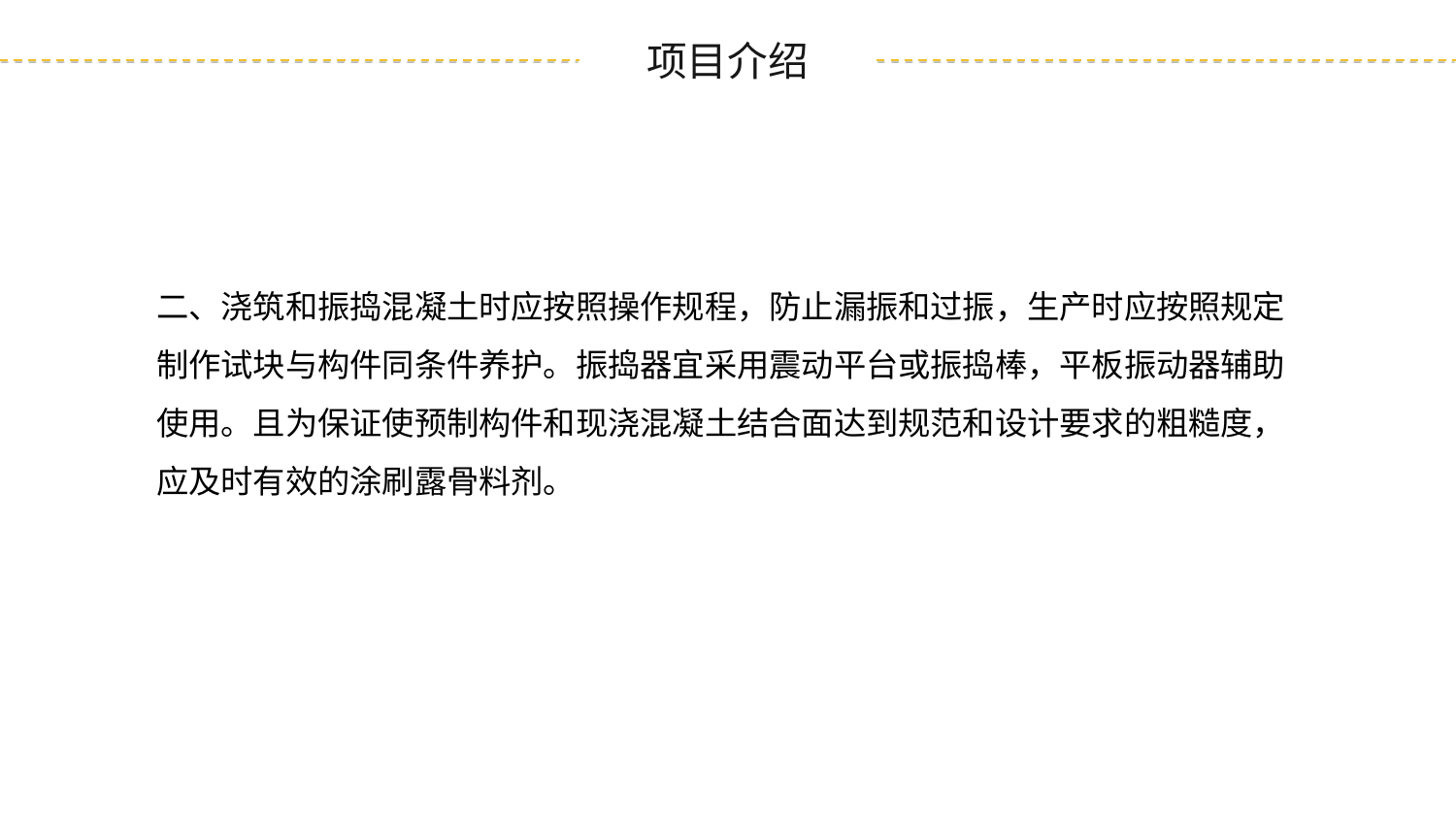

二、浇筑和振捣混凝土时应按照操作规程，防止漏振和过振，生产时应按照规定制作试块与构件同条件养护。振捣器宜采用震动平台或振捣棒，平板振动器辅助使用。且为保证使预制构件和现浇混凝土结合面达到规范和设计要求的粗糙度，应及时有效的涂刷露骨料剂。